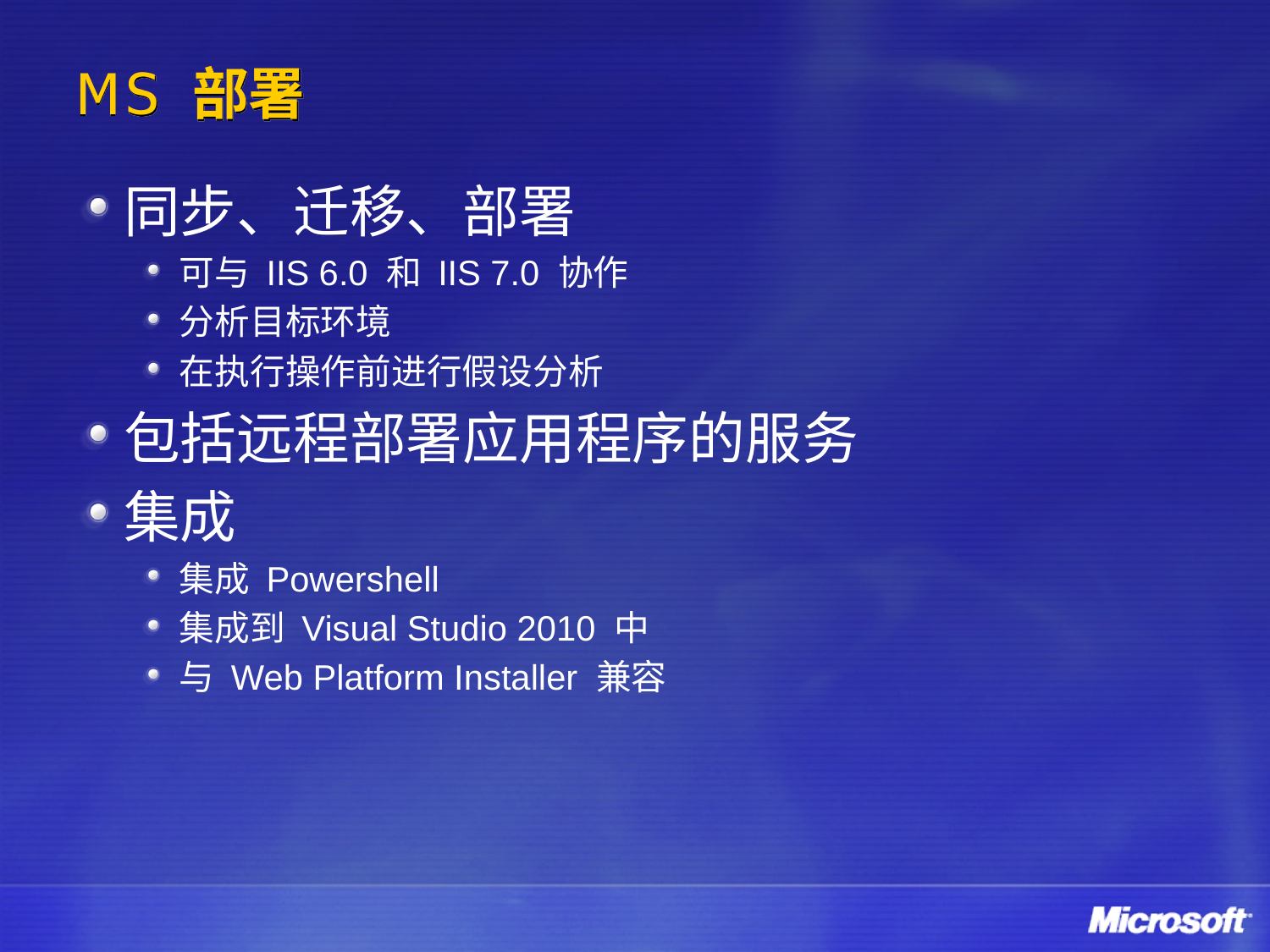

# MS 部署
同步、迁移、部署
可与 IIS 6.0 和 IIS 7.0 协作
分析目标环境
在执行操作前进行假设分析
包括远程部署应用程序的服务
集成
集成 Powershell
集成到 Visual Studio 2010 中
与 Web Platform Installer 兼容